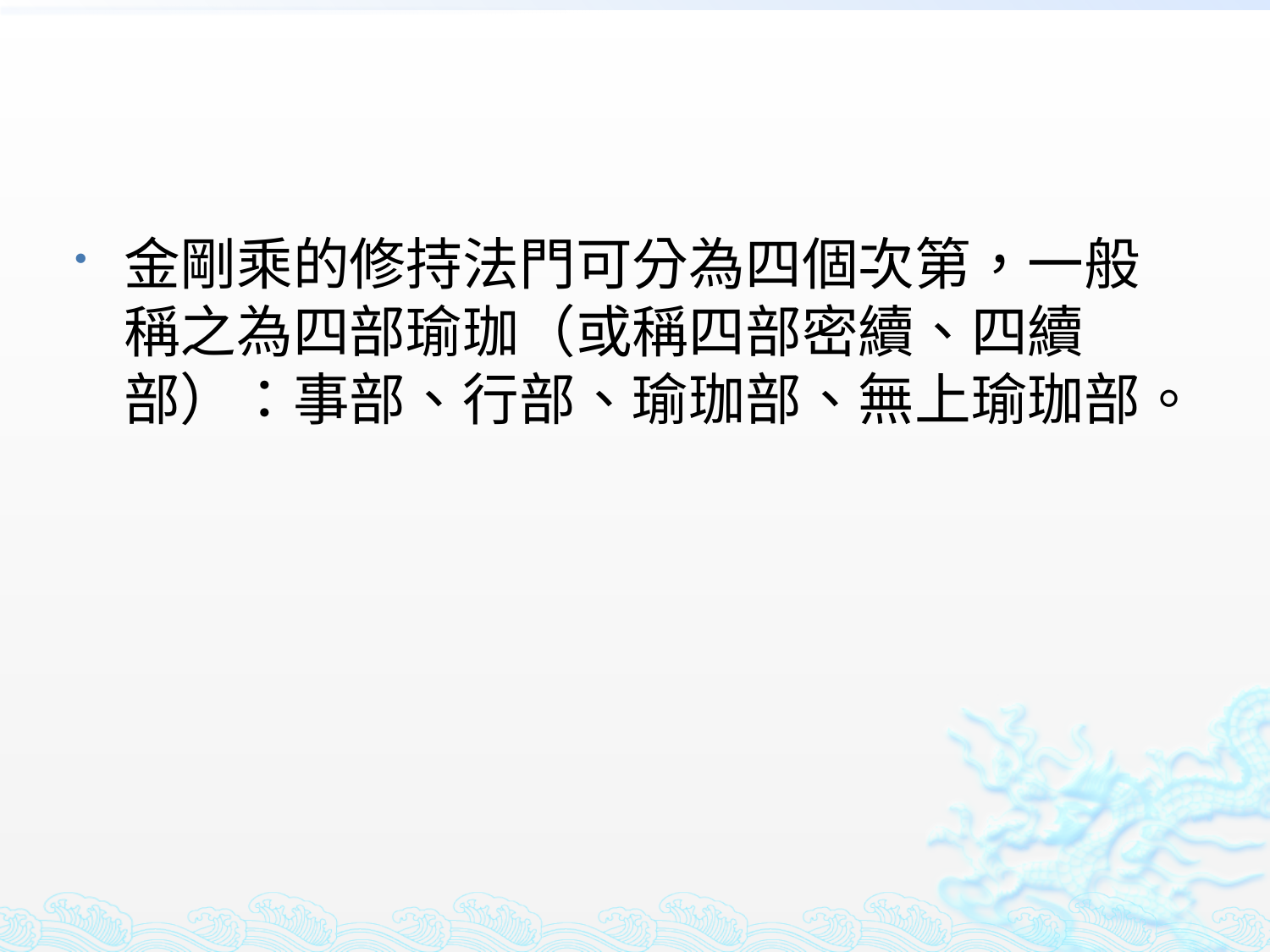

金剛乘的修持法門可分為四個次第，一般稱之為四部瑜珈（或稱四部密續、四續部）：事部、行部、瑜珈部、無上瑜珈部。